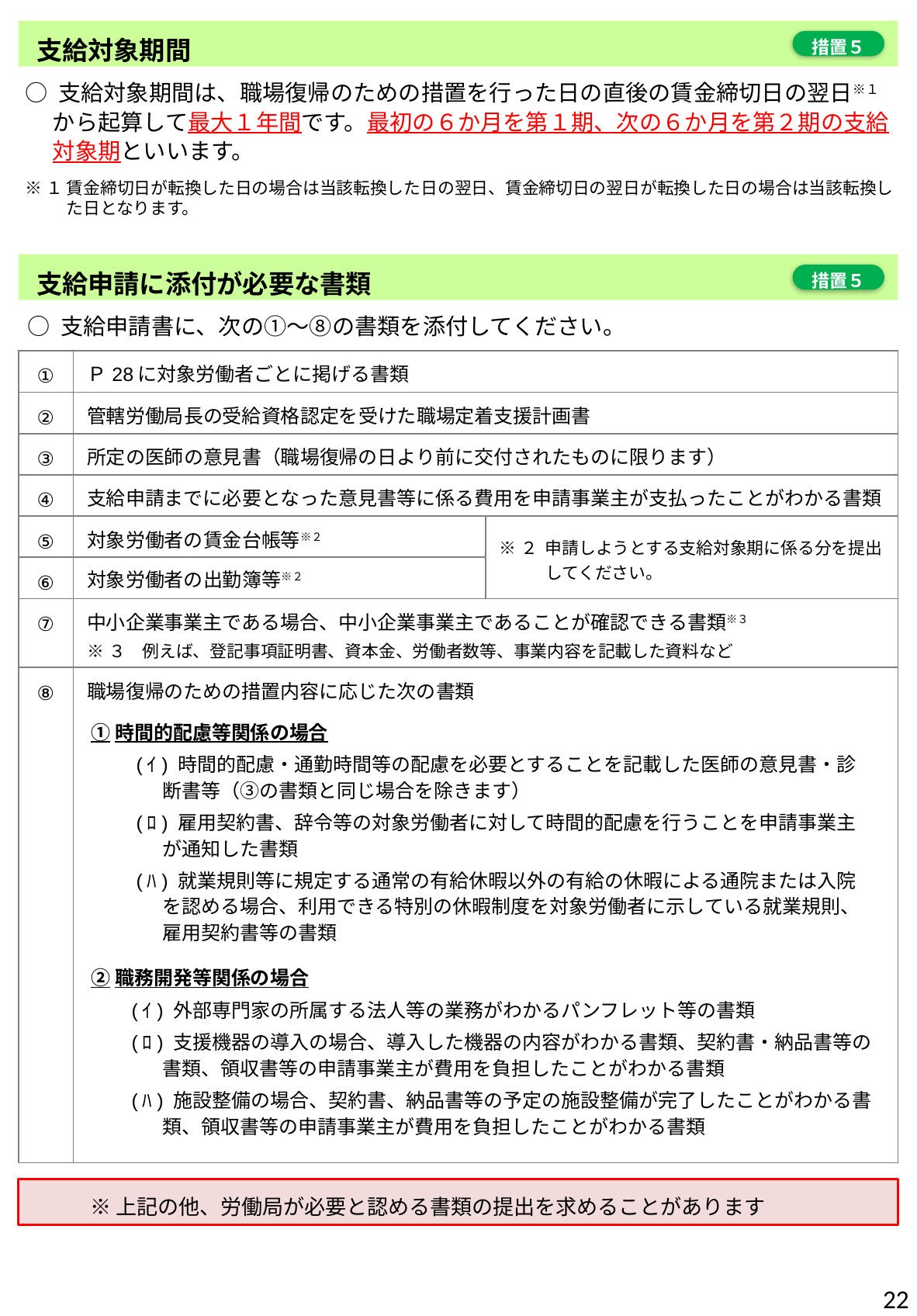

支給対象期間
措置５
○ 支給対象期間は、職場復帰のための措置を行った日の直後の賃金締切日の翌日※１から起算して最大１年間です。最初の６か月を第１期、次の６か月を第２期の支給対象期といいます。
※１ 賃金締切日が転換した日の場合は当該転換した日の翌日、賃金締切日の翌日が転換した日の場合は当該転換した日となります。
支給申請に添付が必要な書類
措置５
○ 支給申請書に、次の①～⑧の書類を添付してください。
| ① | Ｐ28に対象労働者ごとに掲げる書類 |  |
| --- | --- | --- |
| ② | 管轄労働局長の受給資格認定を受けた職場定着支援計画書 |  |
| ③ | 所定の医師の意見書（職場復帰の日より前に交付されたものに限ります） |  |
| ④ | 支給申請までに必要となった意見書等に係る費用を申請事業主が支払ったことがわかる書類 |  |
| ⑤ | 対象労働者の賃金台帳等※２ | ※２ 申請しようとする支給対象期に係る分を提出してください。 |
| ⑥ | 対象労働者の出勤簿等※２ |  |
| ⑦ | 中小企業事業主である場合、中小企業事業主であることが確認できる書類※３ ※３　例えば、登記事項証明書、資本金、労働者数等、事業内容を記載した資料など |  |
| ⑧ | 職場復帰のための措置内容に応じた次の書類 |  |
①時間的配慮等関係の場合
　(ｲ) 時間的配慮・通勤時間等の配慮を必要とすることを記載した医師の意見書・診断書等（③の書類と同じ場合を除きます）
　(ﾛ) 雇用契約書、辞令等の対象労働者に対して時間的配慮を行うことを申請事業主が通知した書類
　(ﾊ) 就業規則等に規定する通常の有給休暇以外の有給の休暇による通院または入院を認める場合、利用できる特別の休暇制度を対象労働者に示している就業規則、雇用契約書等の書類

②職務開発等関係の場合
　(ｲ) 外部専門家の所属する法人等の業務がわかるパンフレット等の書類
　(ﾛ) 支援機器の導入の場合、導入した機器の内容がわかる書類、契約書・納品書等の書類、領収書等の申請事業主が費用を負担したことがわかる書類
　(ﾊ) 施設整備の場合、契約書、納品書等の予定の施設整備が完了したことがわかる書類、領収書等の申請事業主が費用を負担したことがわかる書類

※上記の他、労働局が必要と認める書類の提出を求めることがあります
22